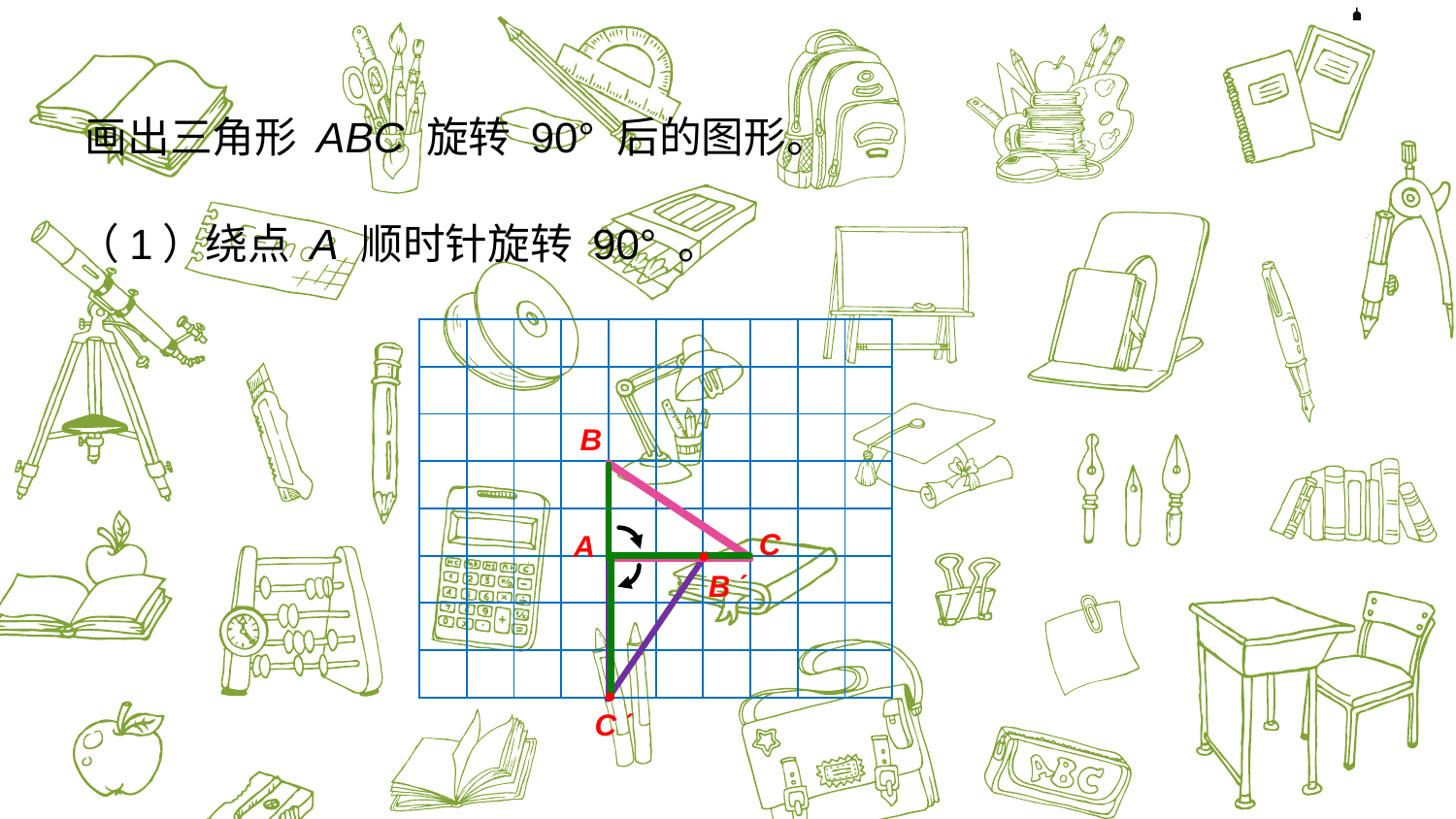

画出三角形 ABC 旋转 90° 后的图形。
（1）绕点 A 顺时针旋转 90° 。
|  |  |  |  |  |  |  |  |  |  |
| --- | --- | --- | --- | --- | --- | --- | --- | --- | --- |
|  |  |  |  |  |  |  |  |  |  |
|  |  |  |  |  |  |  |  |  |  |
|  |  |  |  |  |  |  |  |  |  |
|  |  |  |  |  |  |  |  |  |  |
|  |  |  |  |  |  |  |  |  |  |
|  |  |  |  |  |  |  |  |  |  |
|  |  |  |  |  |  |  |  |  |  |
B

C
A

B ˊ

C ˊ